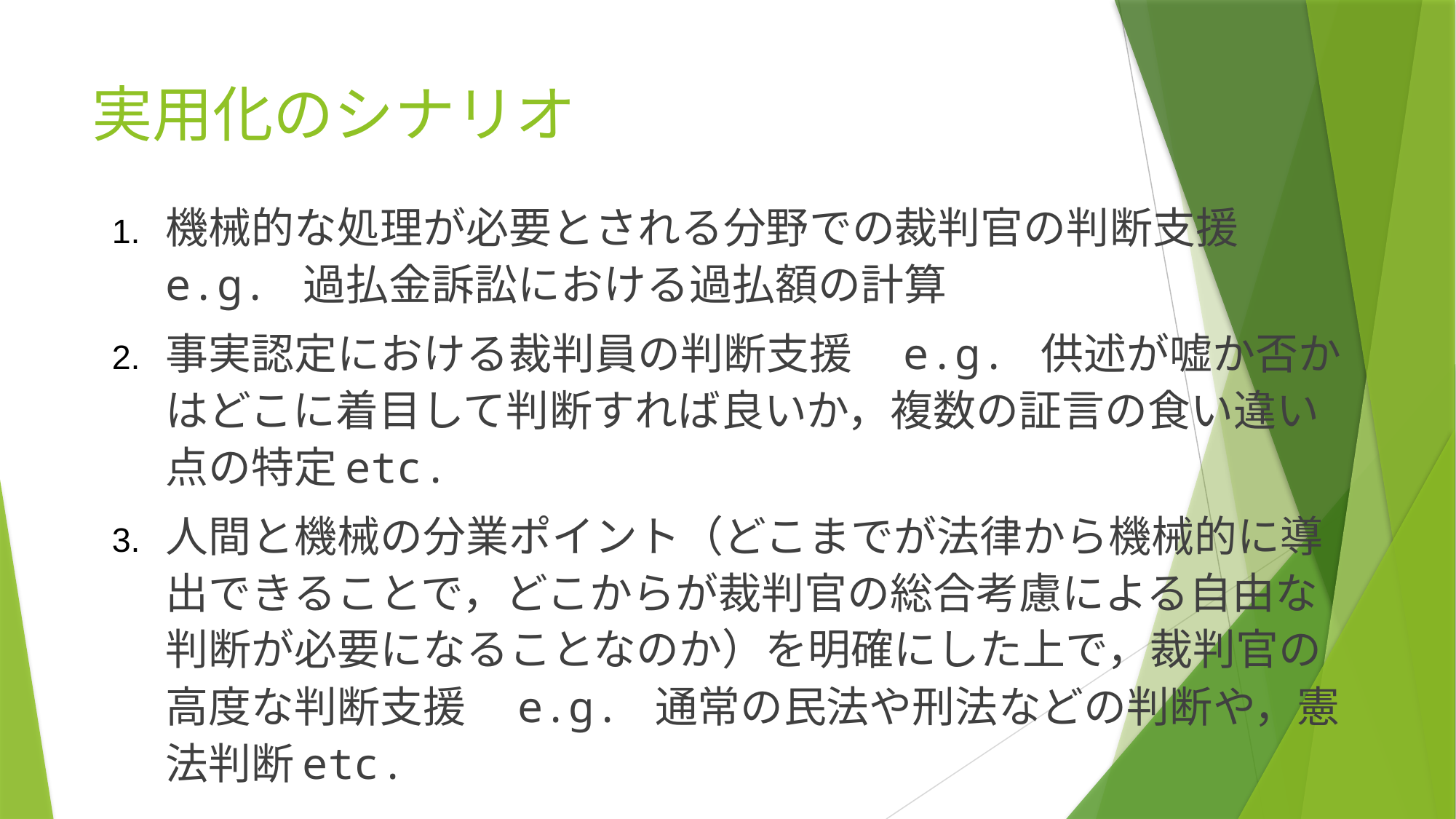

# 実用化のシナリオ
機械的な処理が必要とされる分野での裁判官の判断支援　e.g. 過払金訴訟における過払額の計算
事実認定における裁判員の判断支援　e.g. 供述が嘘か否かはどこに着目して判断すれば良いか，複数の証言の食い違い点の特定etc.
人間と機械の分業ポイント（どこまでが法律から機械的に導出できることで，どこからが裁判官の総合考慮による自由な判断が必要になることなのか）を明確にした上で，裁判官の高度な判断支援　e.g. 通常の民法や刑法などの判断や，憲法判断etc.